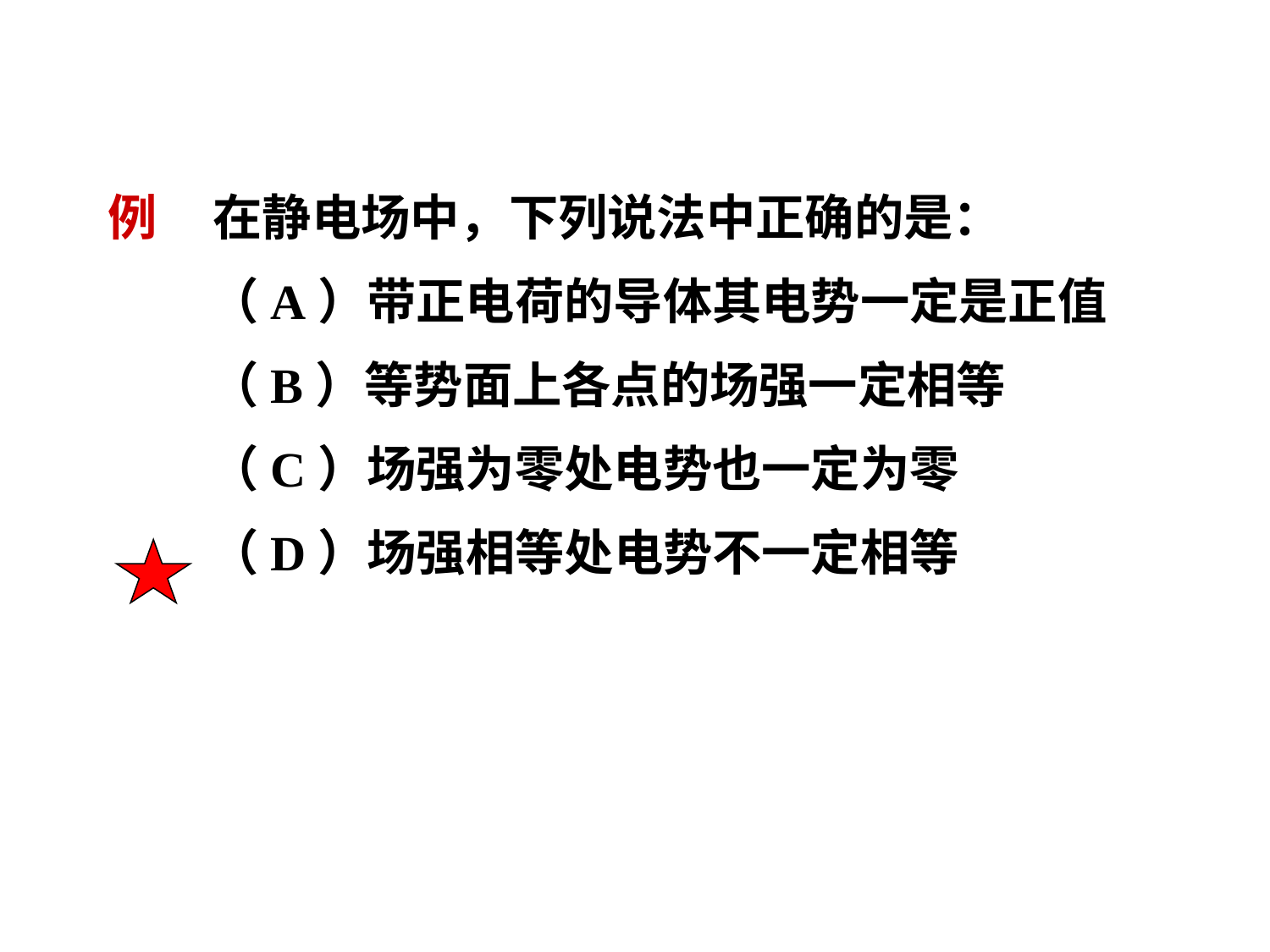

例     在静电场中，下列说法中正确的是：
        （A）带正电荷的导体其电势一定是正值
        （B）等势面上各点的场强一定相等
        （C）场强为零处电势也一定为零
        （D）场强相等处电势不一定相等